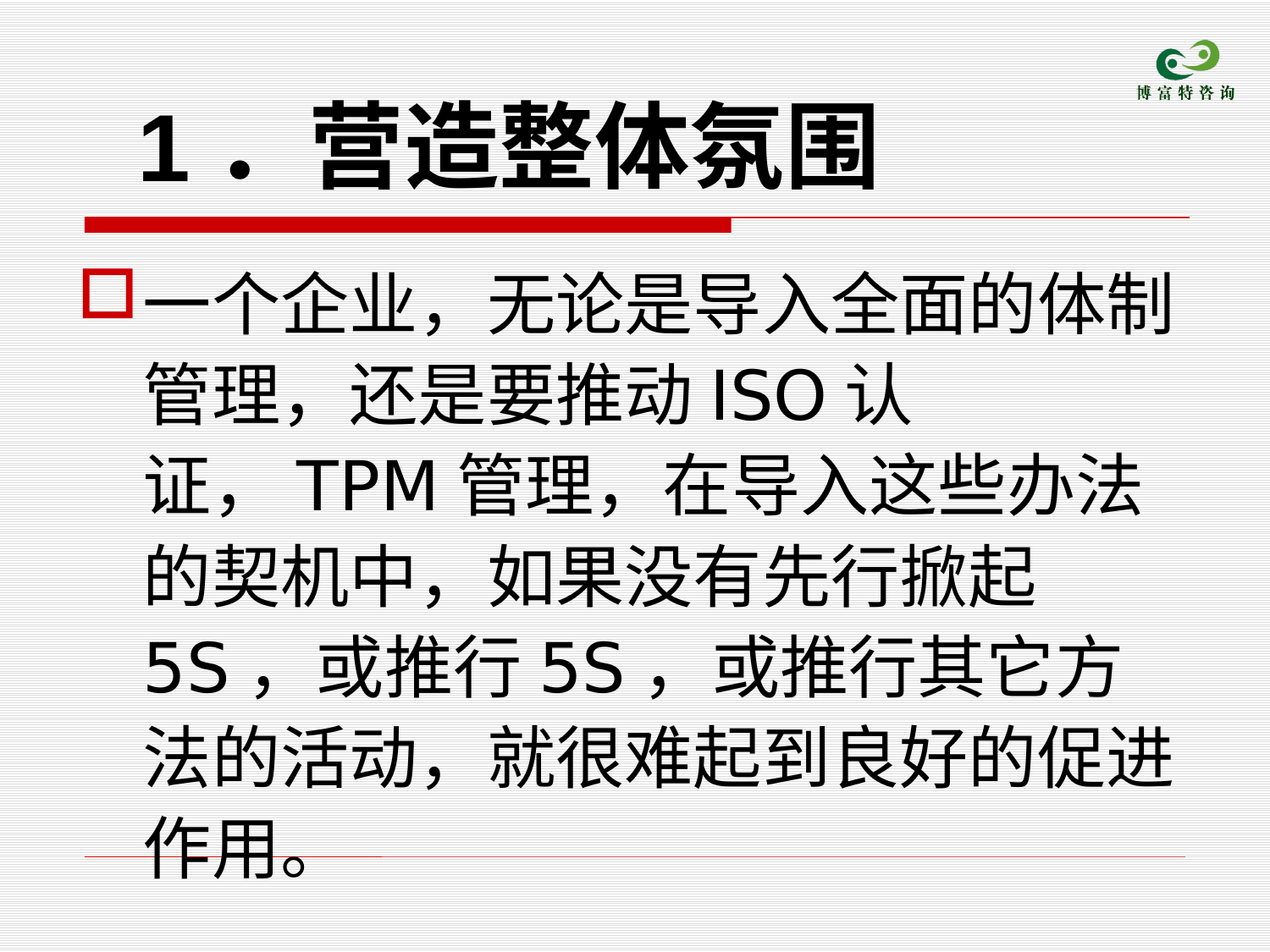

1．营造整体氛围
一个企业，无论是导入全面的体制管理，还是要推动ISO认证，TPM管理，在导入这些办法的契机中，如果没有先行掀起5S，或推行5S，或推行其它方法的活动，就很难起到良好的促进作用。
80